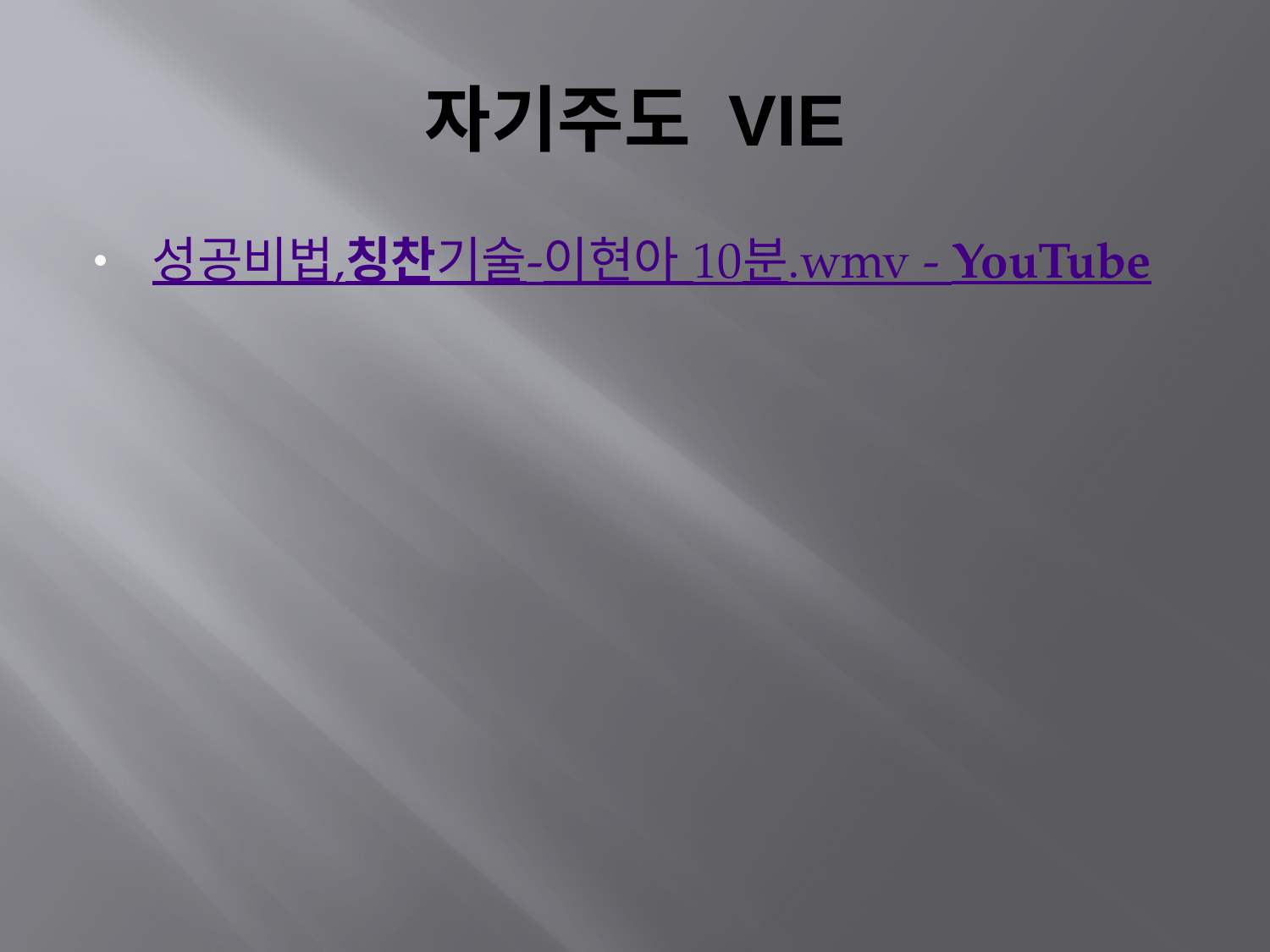

# 자기주도 VIE
성공비법,칭찬기술-이현아 10분.wmv - YouTube